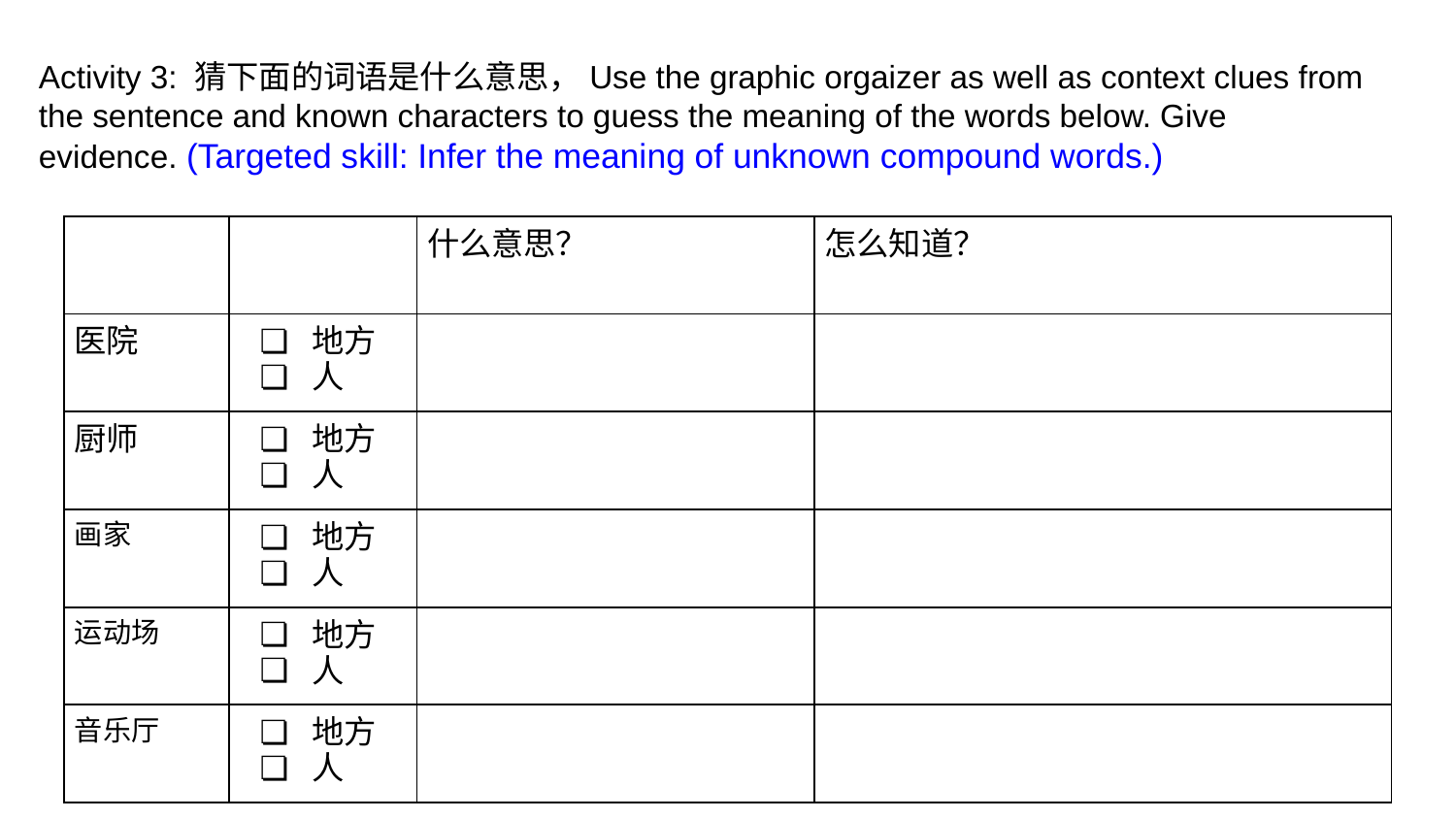

# Activity 3: 猜下面的词语是什么意思，Use the graphic orgaizer as well as context clues from the sentence and known characters to guess the meaning of the words below. Give evidence. (Targeted skill: Infer the meaning of unknown compound words.)
|  |  | 什么意思？ | 怎么知道？ |
| --- | --- | --- | --- |
| 医院 | 地方 人 |  |  |
| 厨师 | 地方 人 |  |  |
| 画家 | 地方 人 |  |  |
| 运动场 | 地方 人 |  |  |
| 音乐厅 | 地方 人 |  |  |